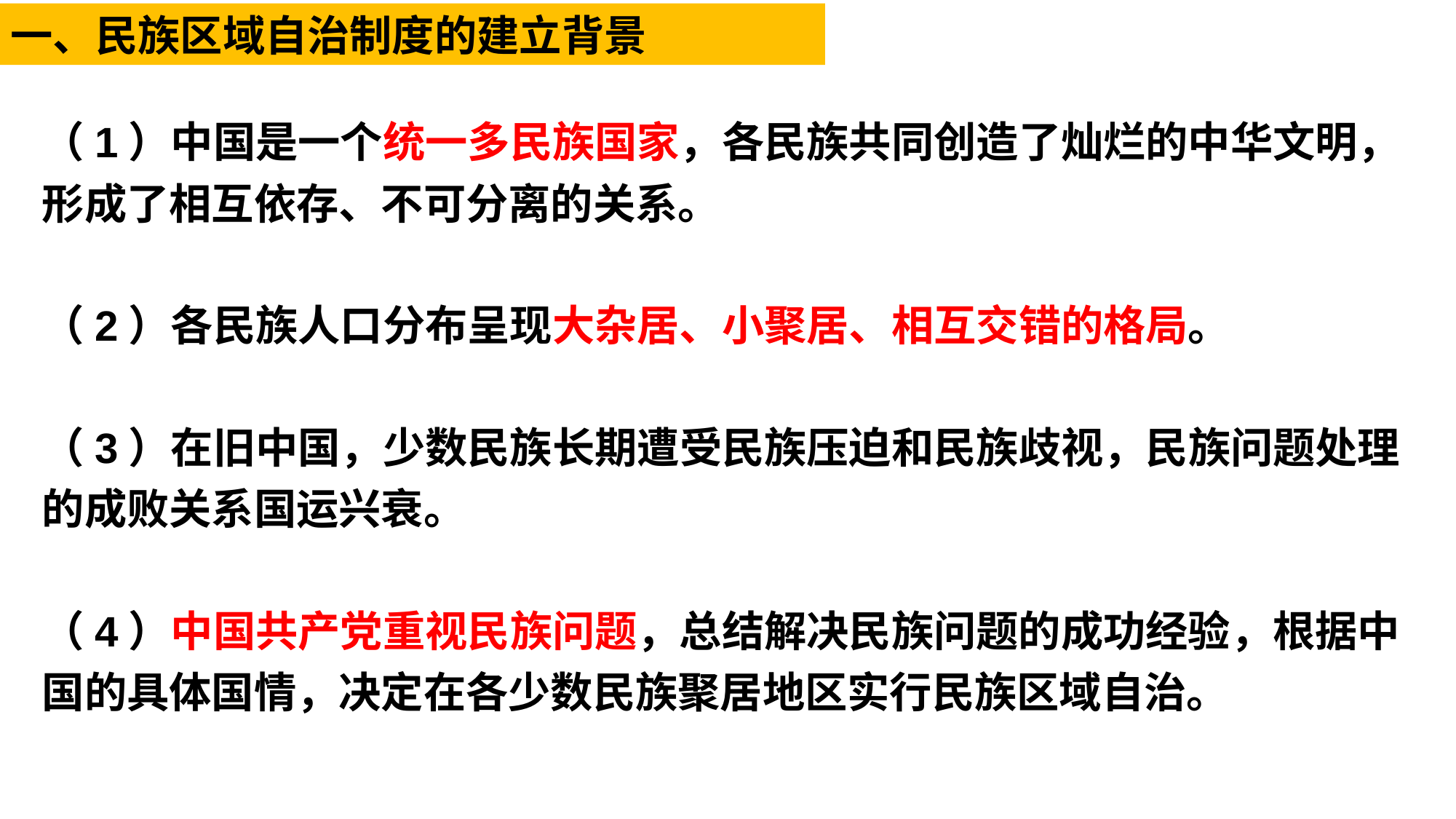

一、民族区域自治制度的建立背景
（1）中国是一个统一多民族国家，各民族共同创造了灿烂的中华文明，形成了相互依存、不可分离的关系。

（2）各民族人口分布呈现大杂居、小聚居、相互交错的格局。

（3）在旧中国，少数民族长期遭受民族压迫和民族歧视，民族问题处理的成败关系国运兴衰。

（4）中国共产党重视民族问题，总结解决民族问题的成功经验，根据中国的具体国情，决定在各少数民族聚居地区实行民族区域自治。